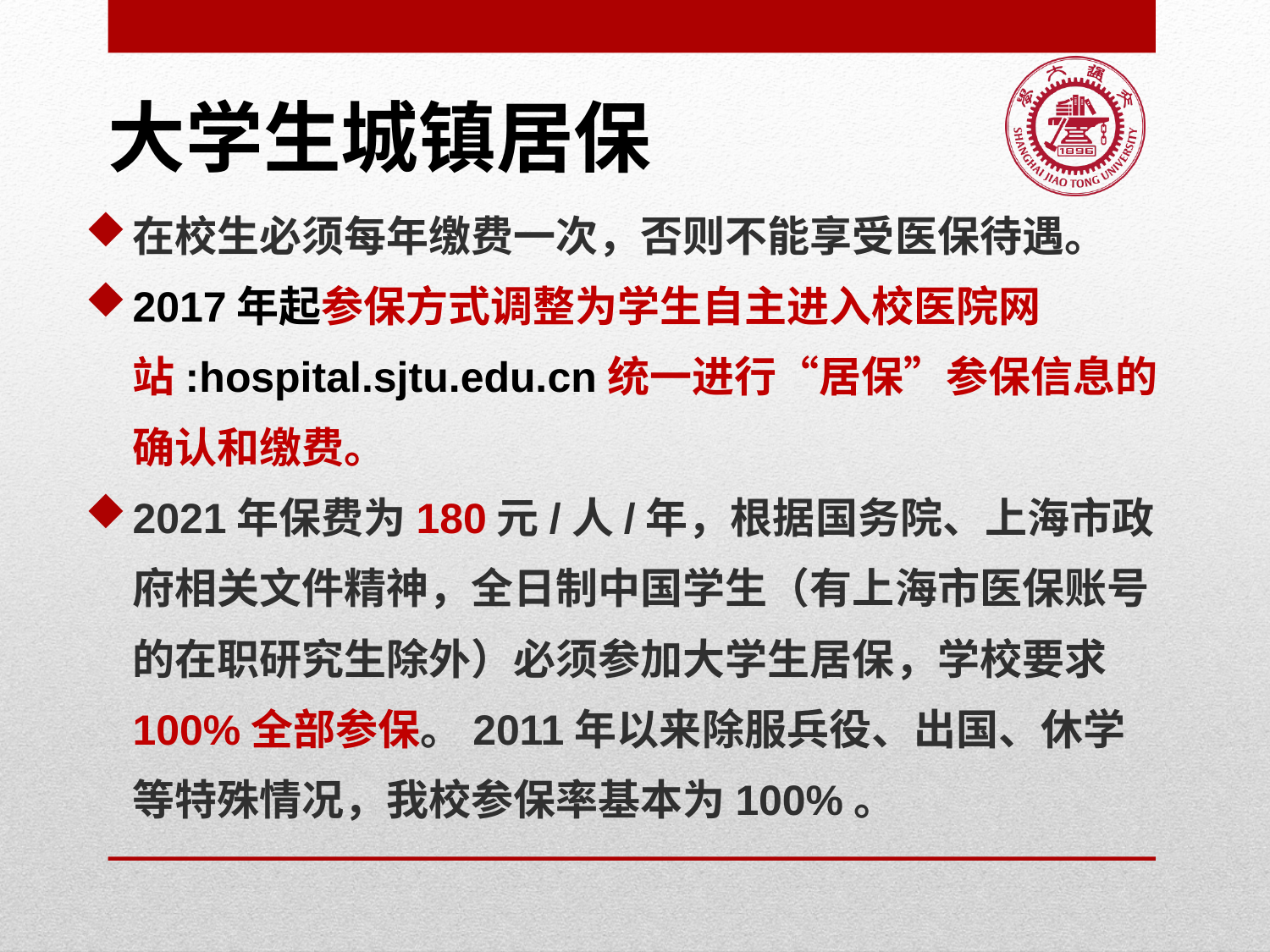

# 大学生城镇居保
在校生必须每年缴费一次，否则不能享受医保待遇。
2017年起参保方式调整为学生自主进入校医院网站:hospital.sjtu.edu.cn统一进行“居保”参保信息的确认和缴费。
2021年保费为180元/人/年，根据国务院、上海市政府相关文件精神，全日制中国学生（有上海市医保账号的在职研究生除外）必须参加大学生居保，学校要求100%全部参保。2011年以来除服兵役、出国、休学等特殊情况，我校参保率基本为100%。